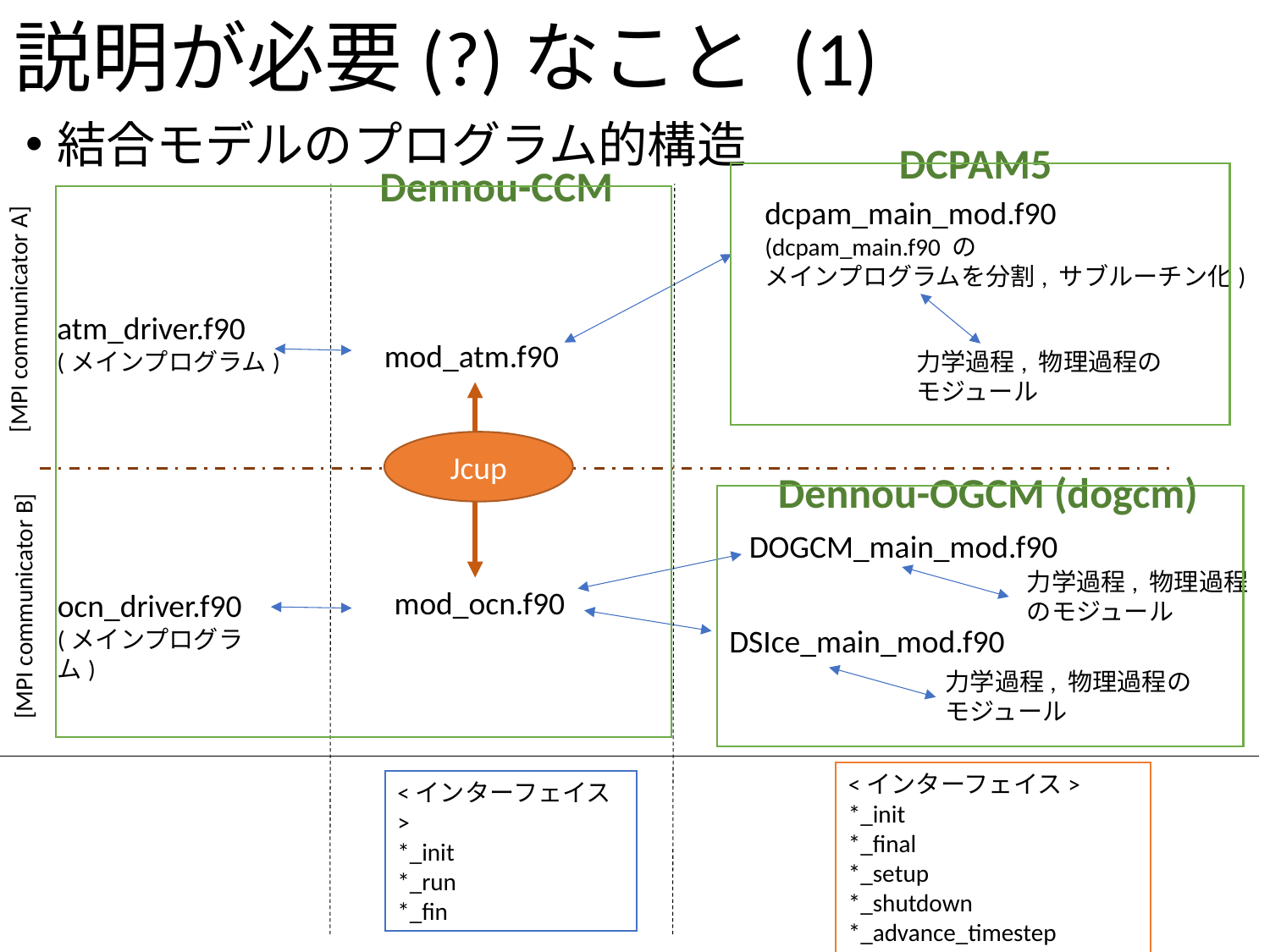

# 説明が必要(?)なこと (1)
結合モデルのプログラム的構造

DCPAM5
Dennou-CCM

dcpam_main_mod.f90
(dcpam_main.f90 の
メインプログラムを分割, サブルーチン化)
[MPI communicator A]
atm_driver.f90
(メインプログラム)
mod_atm.f90
力学過程, 物理過程のモジュール
Jcup
Dennou-OGCM (dogcm)

DOGCM_main_mod.f90
力学過程, 物理過程のモジュール
[MPI communicator B]
mod_ocn.f90
ocn_driver.f90
(メインプログラム)
DSIce_main_mod.f90
力学過程, 物理過程のモジュール
<インターフェイス>
*_init
*_final
*_setup
*_shutdown
*_advance_timestep
<インターフェイス>
*_init
*_run
*_fin